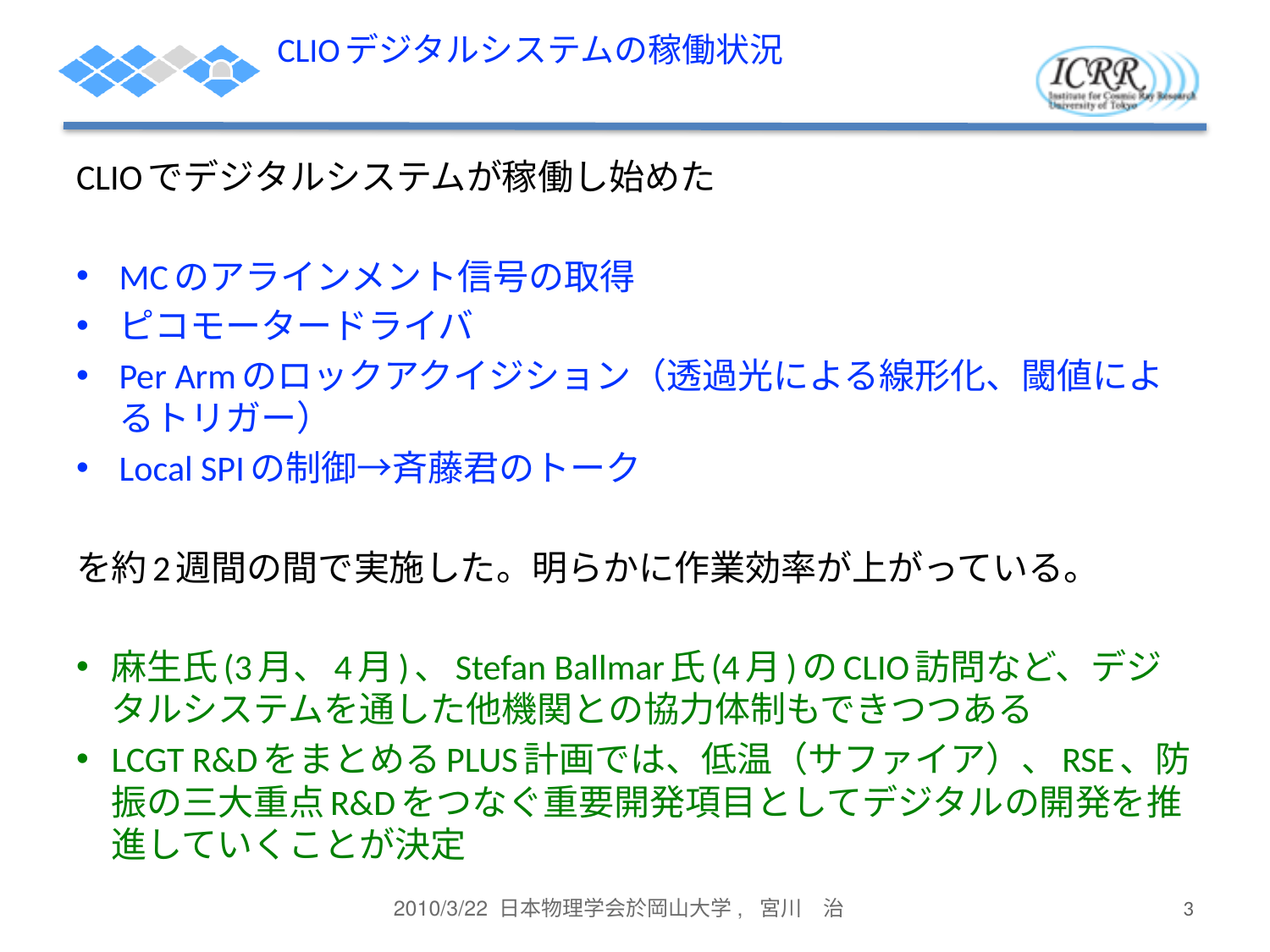

# CLIOデジタルシステムの稼働状況
CLIOでデジタルシステムが稼働し始めた

MCのアラインメント信号の取得
ピコモータードライバ
Per Armのロックアクイジション（透過光による線形化、閾値によるトリガー）
Local SPIの制御→斉藤君のトーク

を約2週間の間で実施した。明らかに作業効率が上がっている。

麻生氏(3月、4月)、Stefan Ballmar氏(4月)のCLIO訪問など、デジタルシステムを通した他機関との協力体制もできつつある
LCGT R&DをまとめるPLUS計画では、低温（サファイア）、RSE、防振の三大重点R&Dをつなぐ重要開発項目としてデジタルの開発を推進していくことが決定

2010/3/22 日本物理学会於岡山大学,  宮川　治
3